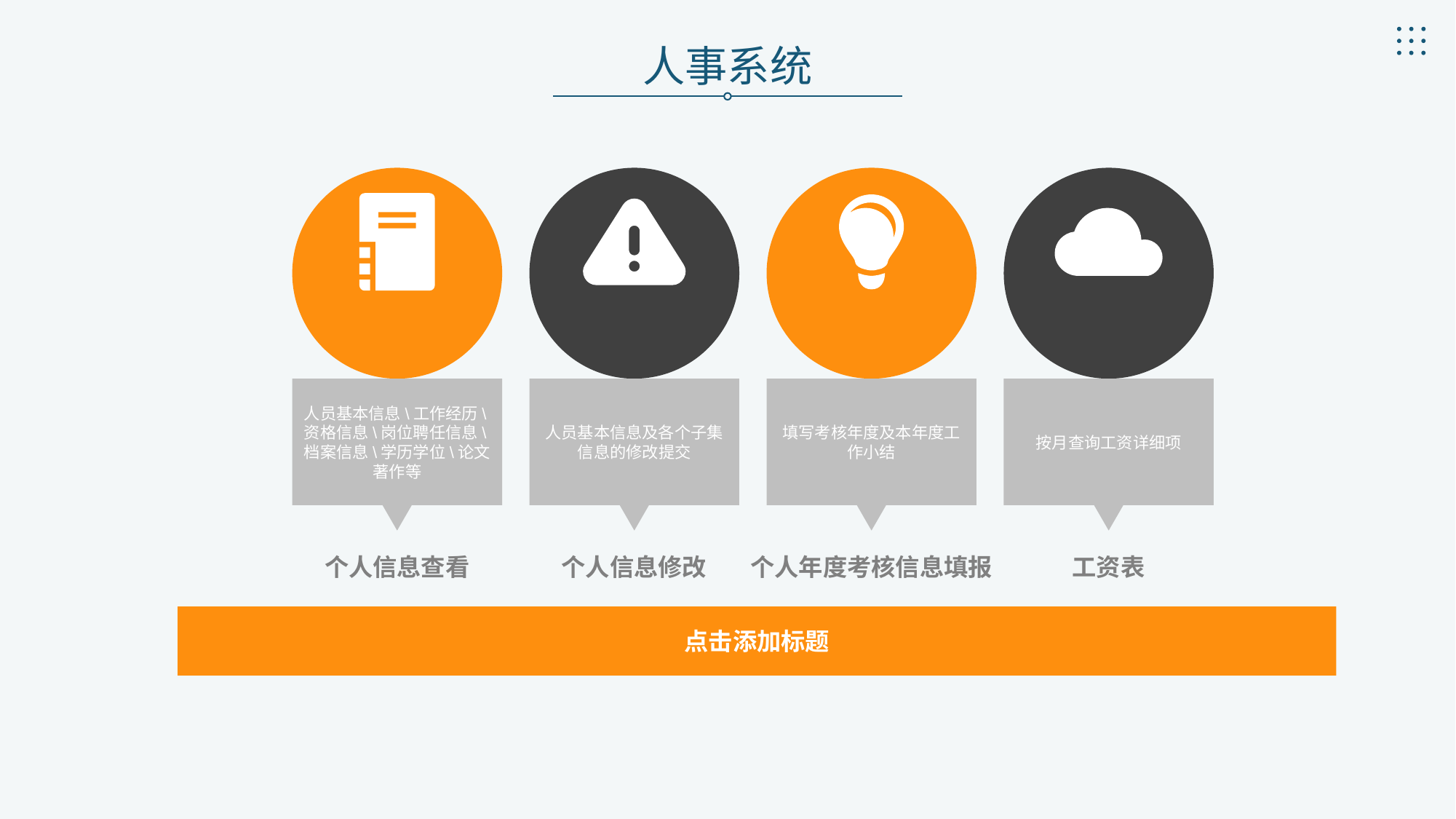

人事系统

人员基本信息\工作经历\资格信息\岗位聘任信息\档案信息\学历学位\论文著作等
人员基本信息及各个子集信息的修改提交
填写考核年度及本年度工作小结
按月查询工资详细项

个人信息查看
个人信息修改
个人年度考核信息填报
工资表
点击添加标题